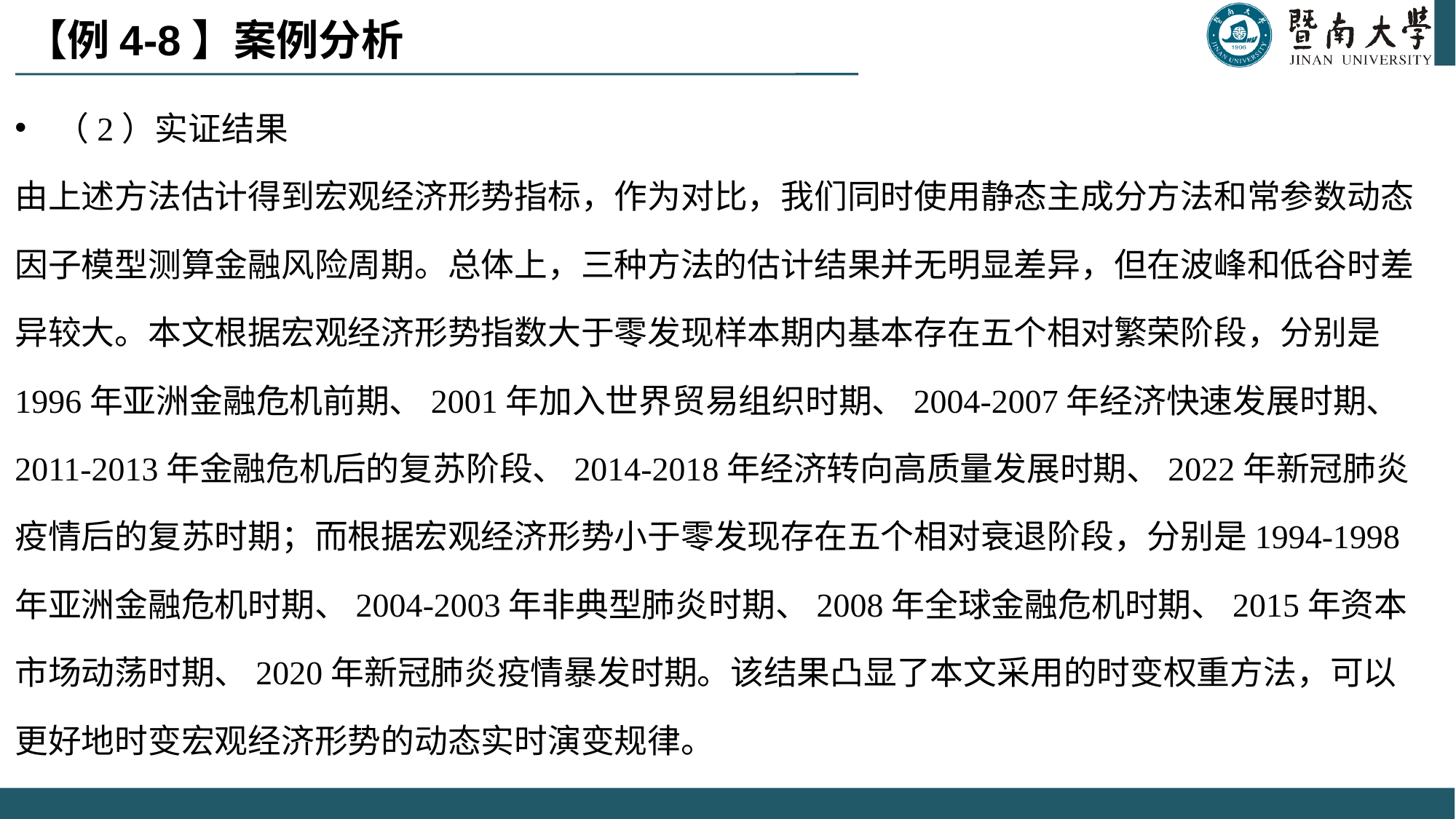

# 【例4-8】案例分析
（2）实证结果
由上述方法估计得到宏观经济形势指标，作为对比，我们同时使用静态主成分方法和常参数动态因子模型测算金融风险周期。总体上，三种方法的估计结果并无明显差异，但在波峰和低谷时差异较大。本文根据宏观经济形势指数大于零发现样本期内基本存在五个相对繁荣阶段，分别是1996年亚洲金融危机前期、2001年加入世界贸易组织时期、2004-2007年经济快速发展时期、2011-2013年金融危机后的复苏阶段、2014-2018年经济转向高质量发展时期、2022年新冠肺炎疫情后的复苏时期；而根据宏观经济形势小于零发现存在五个相对衰退阶段，分别是1994-1998年亚洲金融危机时期、2004-2003年非典型肺炎时期、2008年全球金融危机时期、2015年资本市场动荡时期、2020年新冠肺炎疫情暴发时期。该结果凸显了本文采用的时变权重方法，可以更好地时变宏观经济形势的动态实时演变规律。